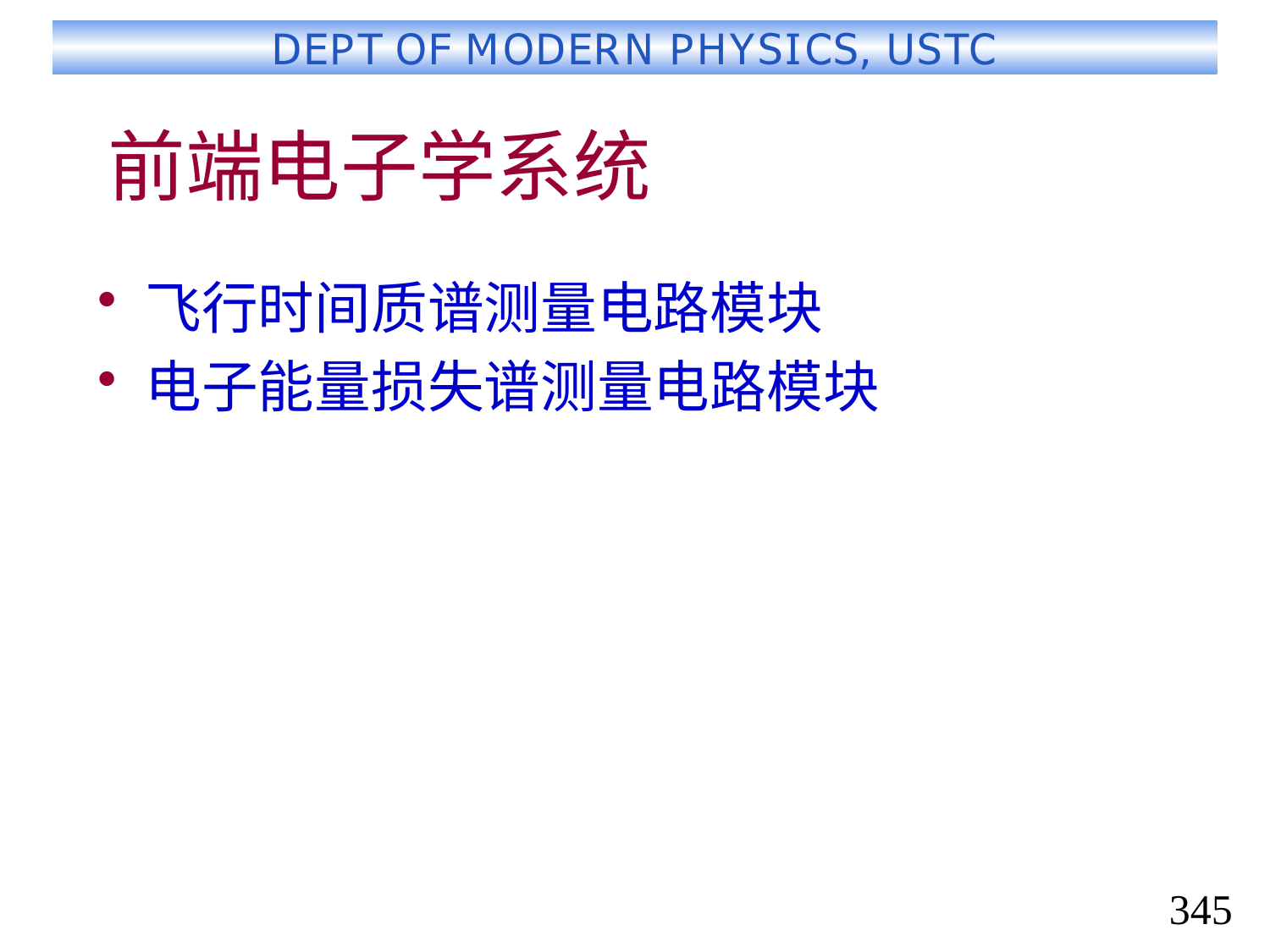

# 前端电子学系统
飞行时间质谱测量电路模块
电子能量损失谱测量电路模块